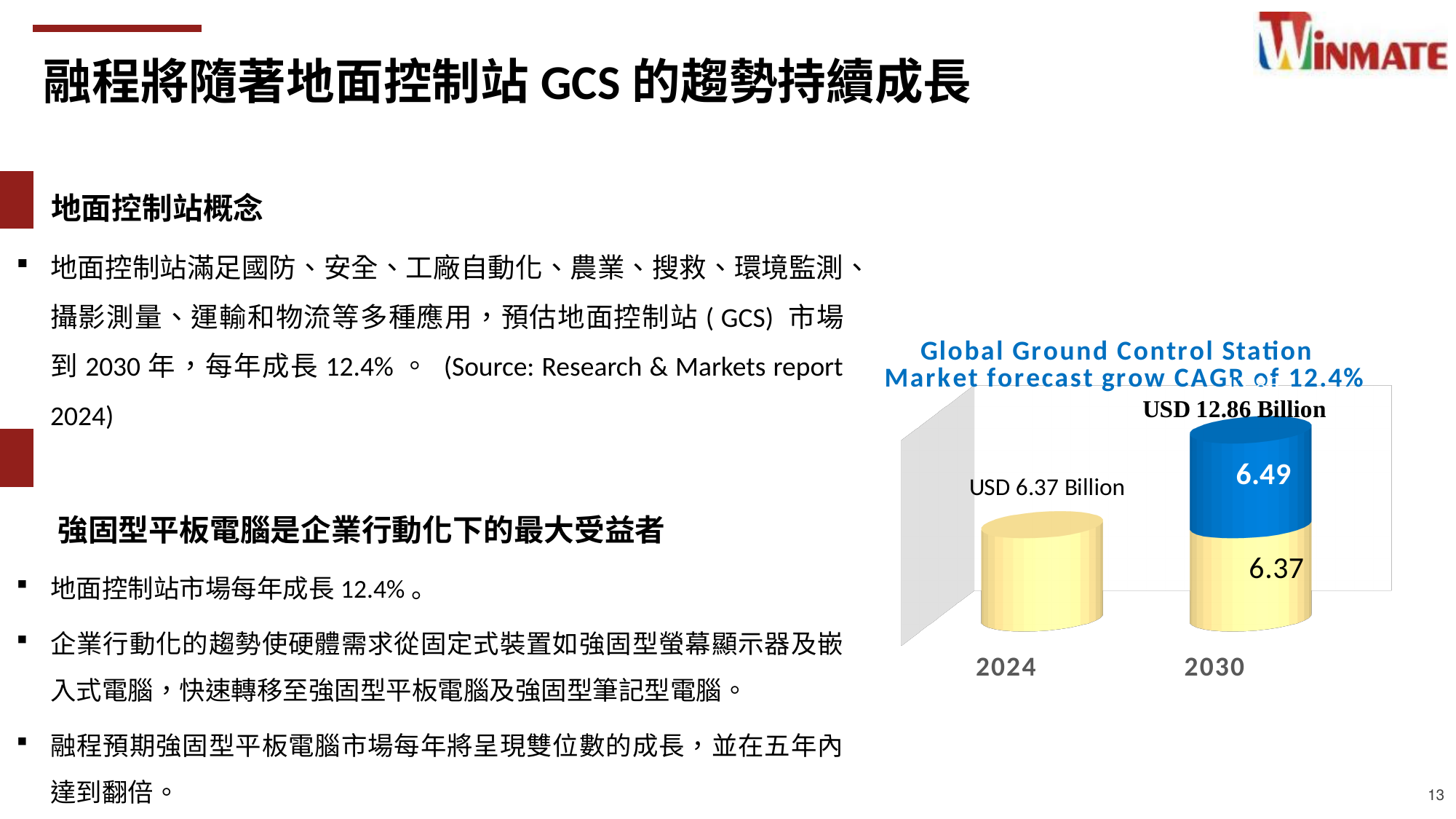

融程將隨著地面控制站GCS的趨勢持續成長
    地面控制站概念
地面控制站滿足國防、安全、工廠自動化、農業、搜救、環境監測、攝影測量、運輸和物流等多種應用，預估地面控制站( GCS) 市場到2030年，每年成長12.4%。 (Source: Research & Markets report 2024)

     強固型平板電腦是企業行動化下的最大受益者
地面控制站市場每年成長12.4%。
企業行動化的趨勢使硬體需求從固定式裝置如強固型螢幕顯示器及嵌入式電腦，快速轉移至強固型平板電腦及強固型筆記型電腦。
融程預期強固型平板電腦市場每年將呈現雙位數的成長，並在五年內達到翻倍。

[unsupported chart]

13